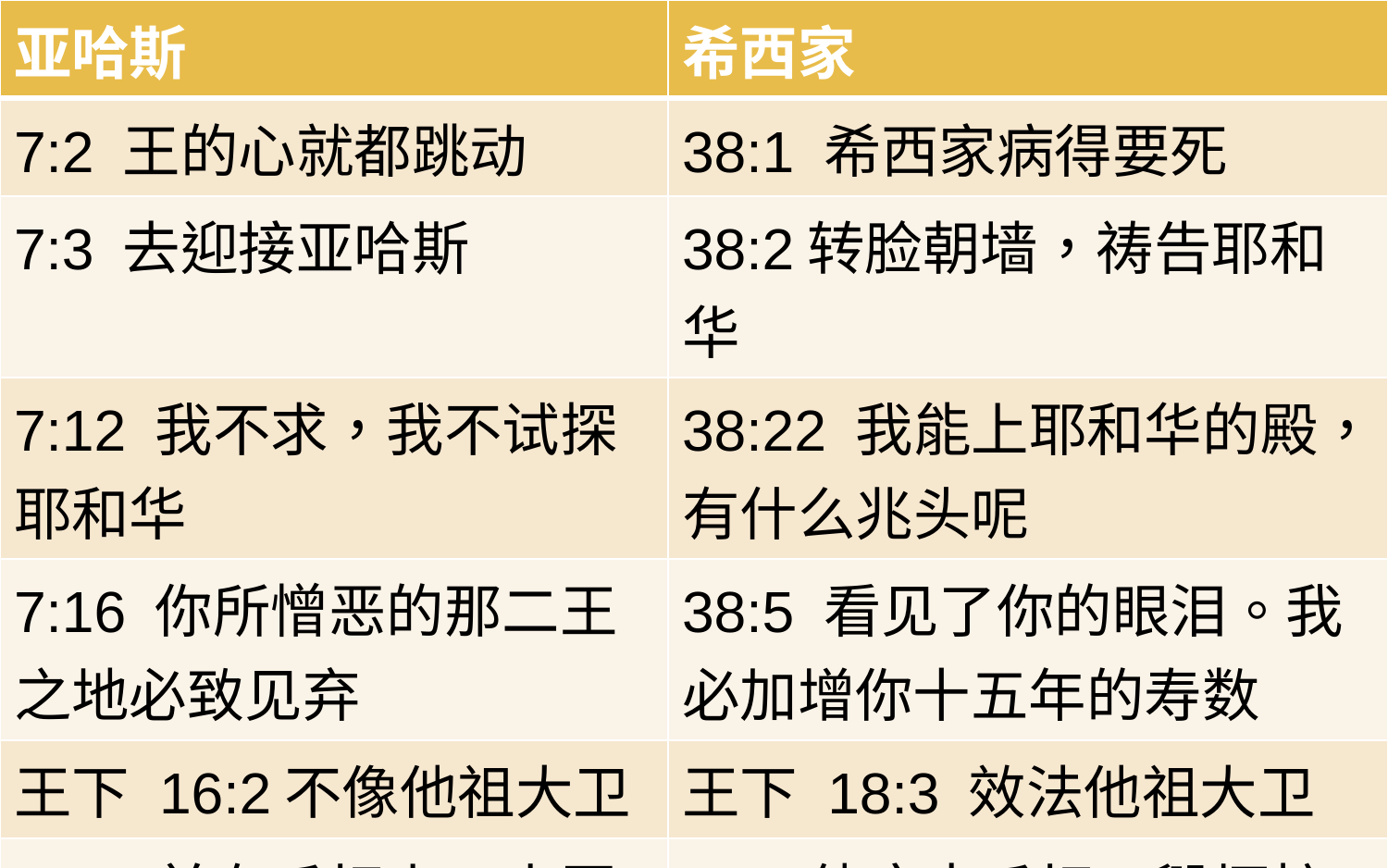

| 亚哈斯 | 希西家 |
| --- | --- |
| 7:2 王的心就都跳动 | 38:1 希西家病得要死 |
| 7:3 去迎接亚哈斯 | 38:2转脸朝墙，祷告耶和华 |
| 7:12 我不求，我不试探耶和华 | 38:22 我能上耶和华的殿，有什么兆头呢 |
| 7:16 你所憎恶的那二王之地必致见弃 | 38:5 看见了你的眼泪。我必加增你十五年的寿数 |
| 王下 16:2不像他祖大卫 | 王下 18:3 效法他祖大卫 |
| 16:4 并在丘坛上、山冈上、各青翠树下献祭烧香 | 18:4他废去丘坛，毁坏柱像，砍下木偶 |
| 16:7 我是你的仆人 | 18:7不肯侍奉亚述王 |